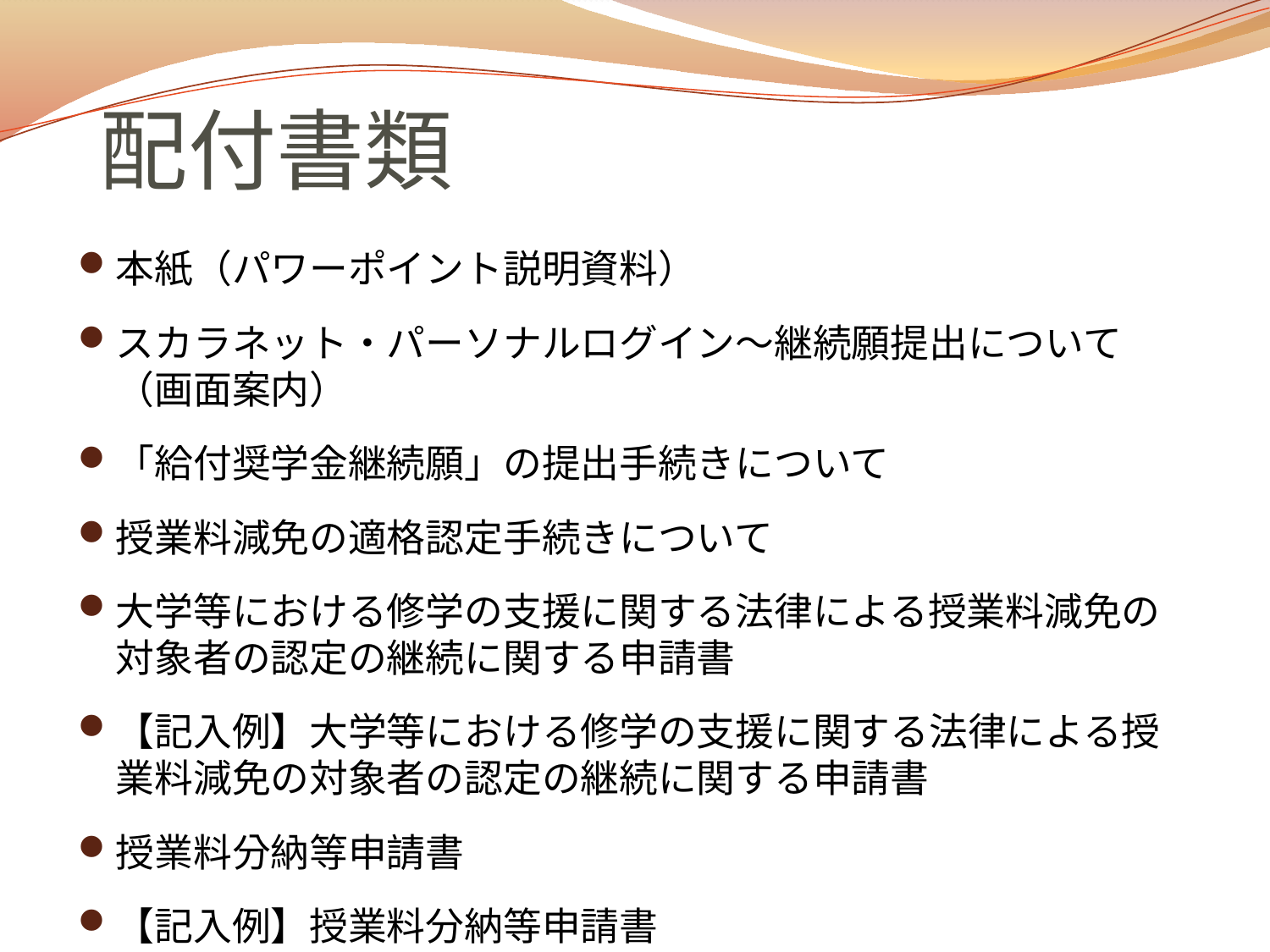

# 配付書類
本紙（パワーポイント説明資料）

スカラネット・パーソナルログイン～継続願提出について（画面案内）

「給付奨学金継続願」の提出手続きについて

授業料減免の適格認定手続きについて

大学等における修学の支援に関する法律による授業料減免の対象者の認定の継続に関する申請書

【記入例】大学等における修学の支援に関する法律による授業料減免の対象者の認定の継続に関する申請書

授業料分納等申請書

【記入例】授業料分納等申請書